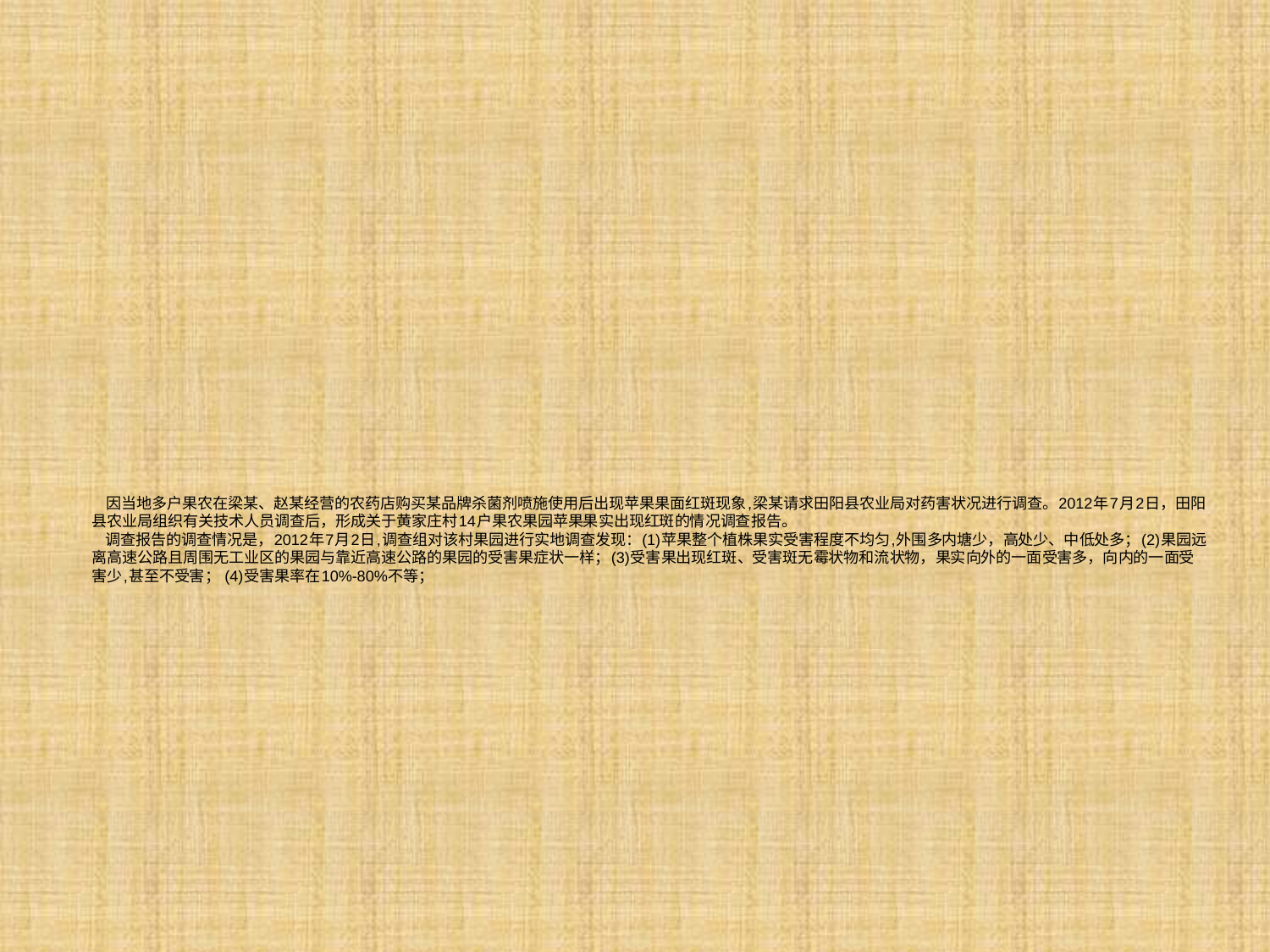

# 因当地多户果农在梁某、赵某经营的农药店购买某品牌杀菌剂喷施使用后出现苹果果面红斑现象,梁某请求田阳县农业局对药害状况进行调查。2012年7月2日，田阳县农业局组织有关技术人员调查后，形成关于黄家庄村14户果农果园苹果果实出现红斑的情况调查报告。 调查报告的调查情况是，2012年7月2日,调查组对该村果园进行实地调查发现：(1)苹果整个植株果实受害程度不均匀,外围多内塘少，高处少、中低处多；(2)果园远离高速公路且周围无工业区的果园与靠近高速公路的果园的受害果症状一样；(3)受害果出现红斑、受害斑无霉状物和流状物，果实向外的一面受害多，向内的一面受害少,甚至不受害； (4)受害果率在10%-80%不等；